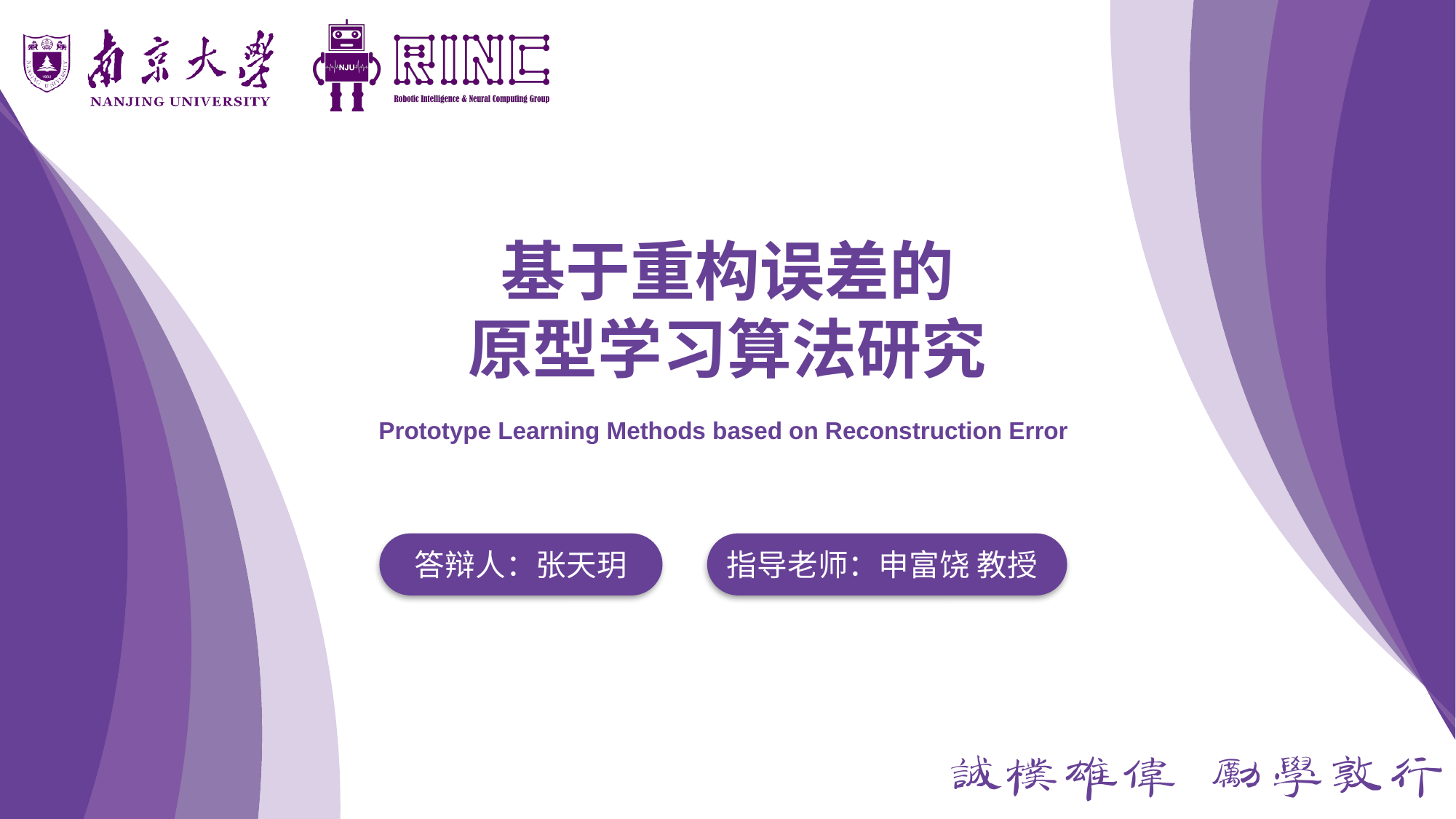

基于重构误差的
原型学习算法研究
Prototype Learning Methods based on Reconstruction Error
答辩人：张天玥
指导老师：申富饶 教授